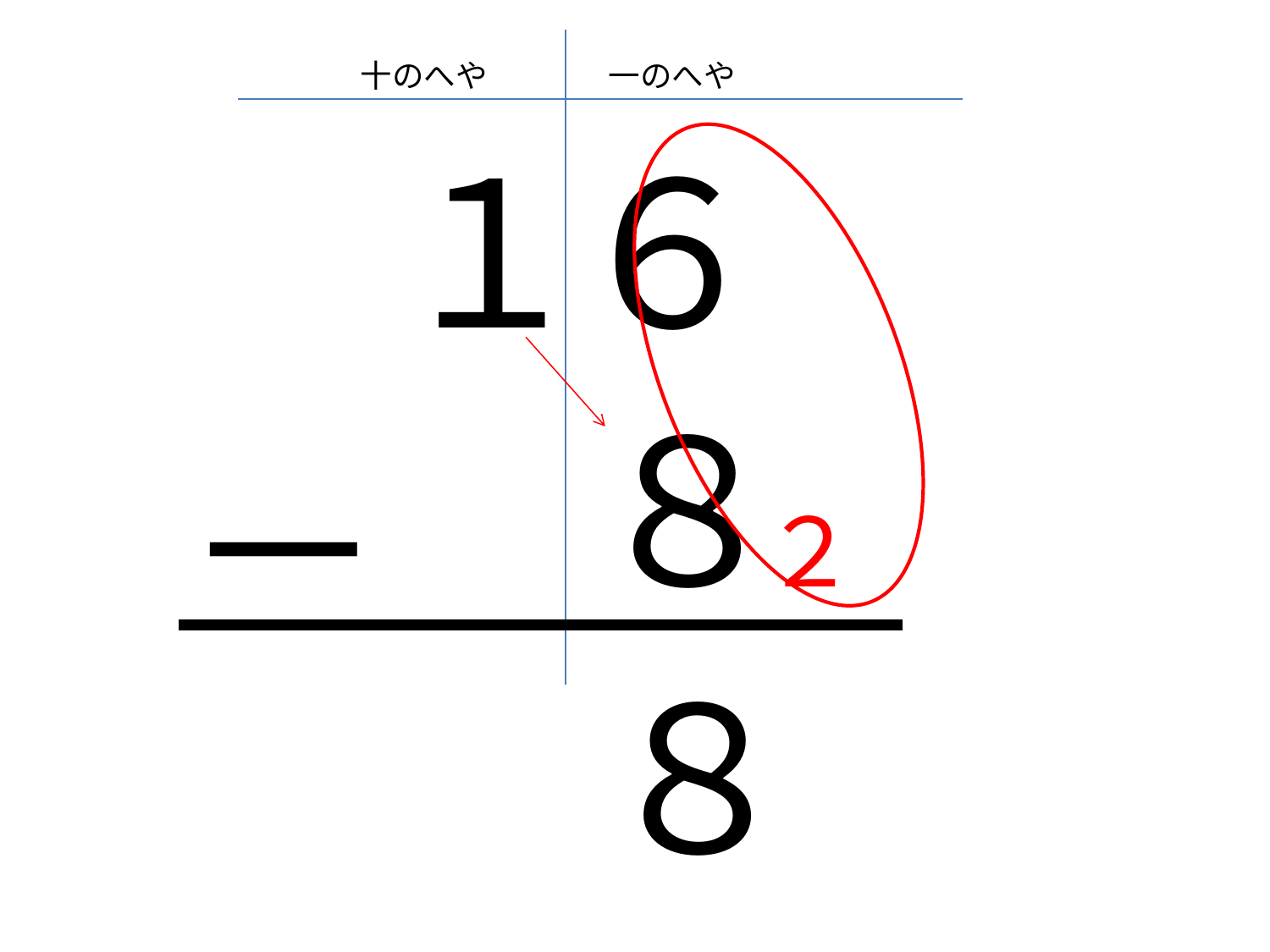

十のへや
一のへや

１
６
８
－
２
８